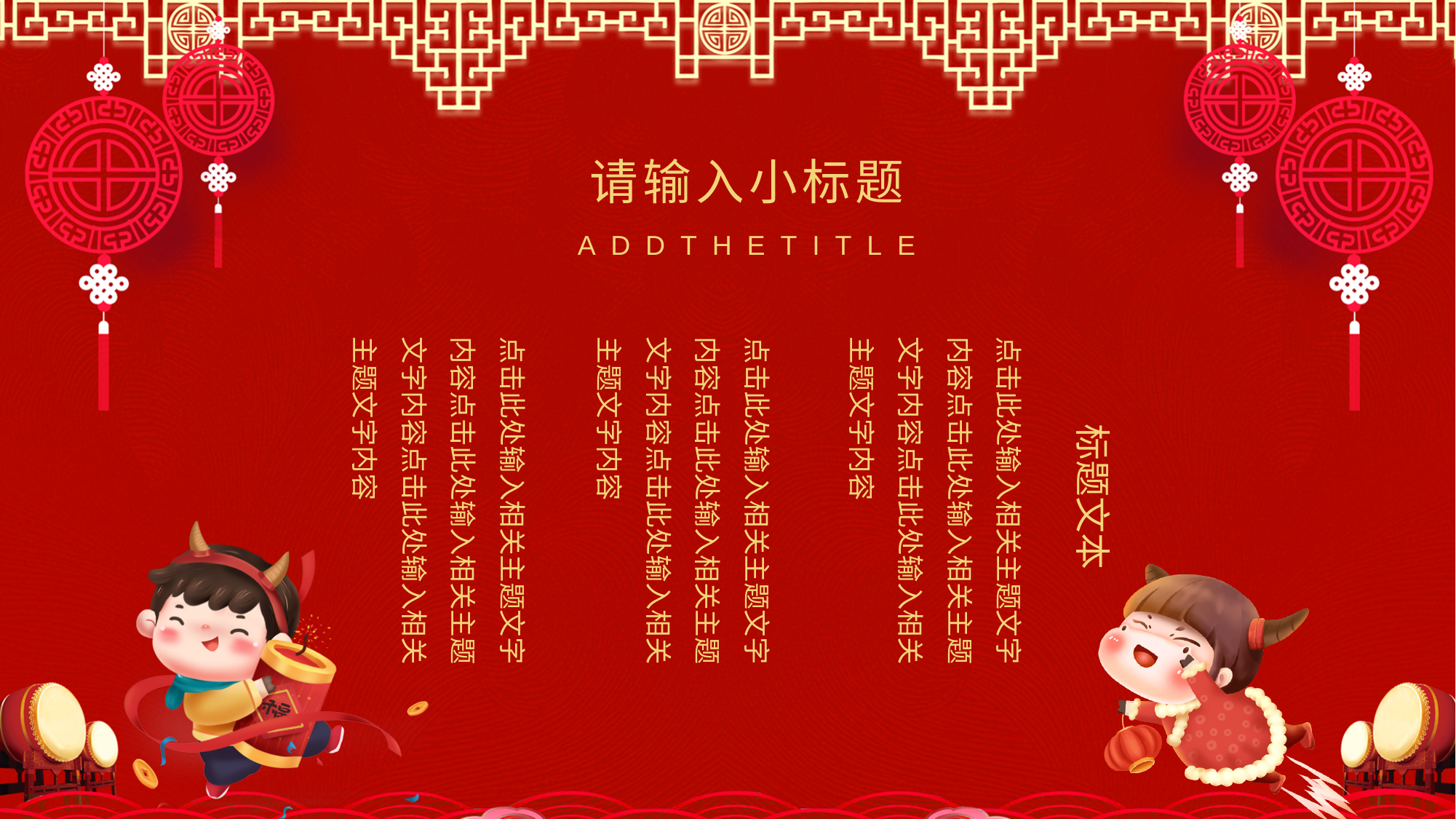

请输入小标题
ADDTHETITLE
点击此处输入相关主题文字内容点击此处输入相关主题文字内容点击此处输入相关主题文字内容

点击此处输入相关主题文字内容点击此处输入相关主题文字内容点击此处输入相关主题文字内容

点击此处输入相关主题文字内容点击此处输入相关主题文字内容点击此处输入相关主题文字内容

标题文本